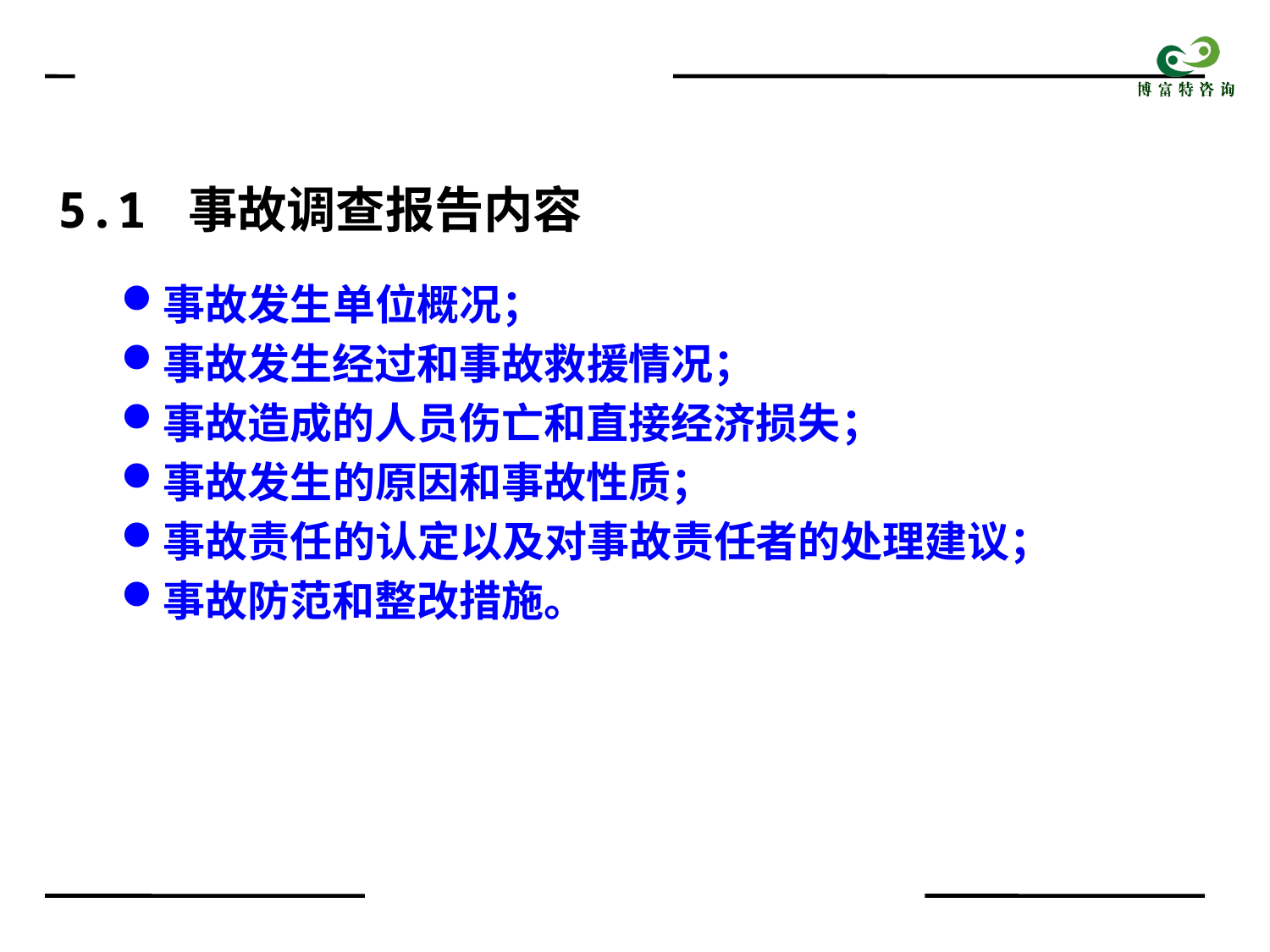

5.1 事故调查报告内容

事故发生单位概况；
事故发生经过和事故救援情况；
事故造成的人员伤亡和直接经济损失；
事故发生的原因和事故性质；
事故责任的认定以及对事故责任者的处理建议；
事故防范和整改措施。